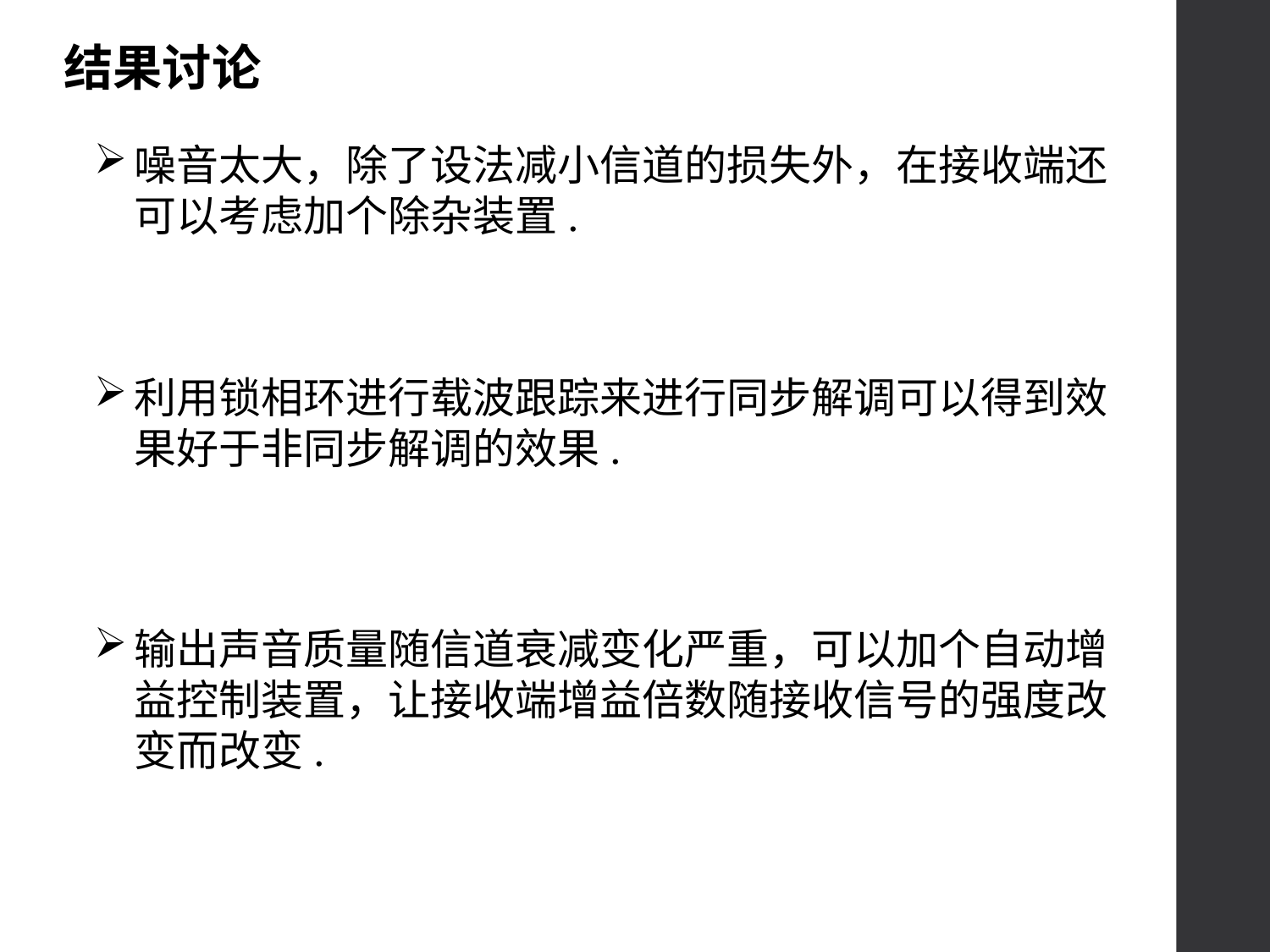

结果讨论

噪音太大，除了设法减小信道的损失外，在接收端还可以考虑加个除杂装置.
利用锁相环进行载波跟踪来进行同步解调可以得到效果好于非同步解调的效果.
输出声音质量随信道衰减变化严重，可以加个自动增益控制装置，让接收端增益倍数随接收信号的强度改变而改变.